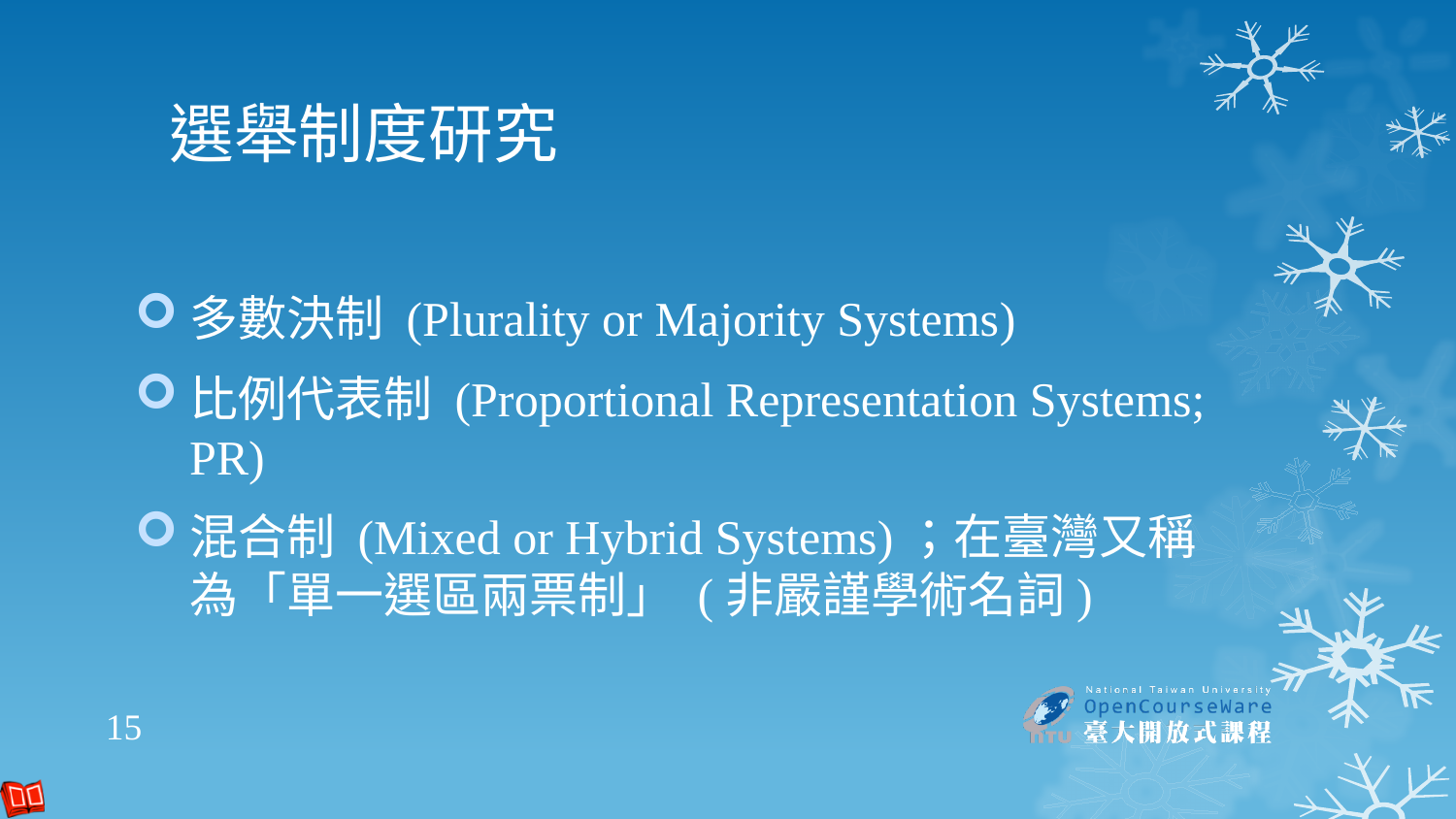

# 選舉制度研究
多數決制 (Plurality or Majority Systems)
比例代表制 (Proportional Representation Systems; PR)
混合制 (Mixed or Hybrid Systems)；在臺灣又稱為「單一選區兩票制」 (非嚴謹學術名詞)
15